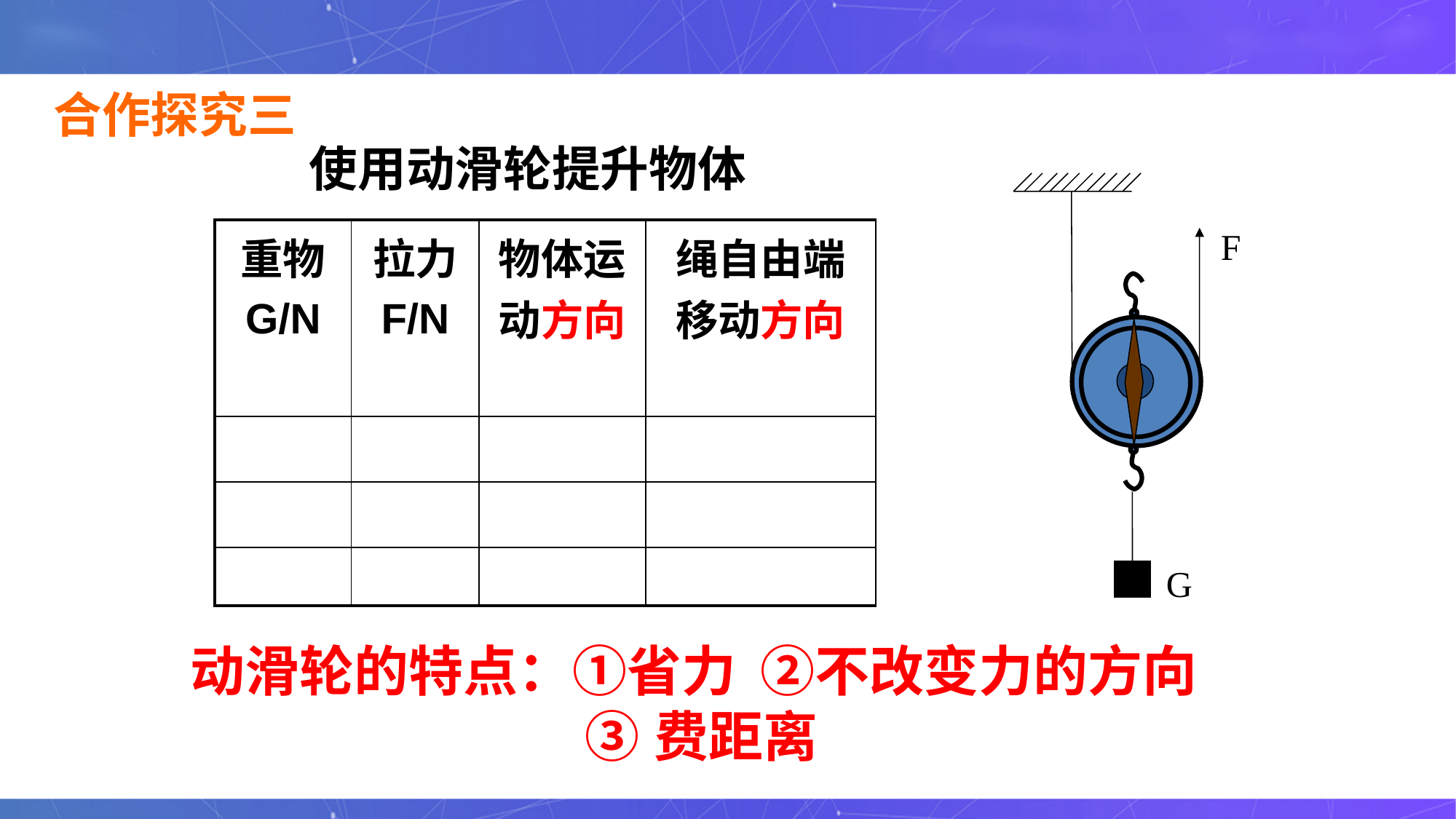

合作探究三
使用动滑轮提升物体

F
G
| 重物 G/N | 拉力 F/N | 物体运动方向 | 绳自由端移动方向 |
| --- | --- | --- | --- |
|  |  |  |  |
|  |  |  |  |
|  |  |  |  |

动滑轮的特点：①省力  ②不改变力的方向
                                ③费距离